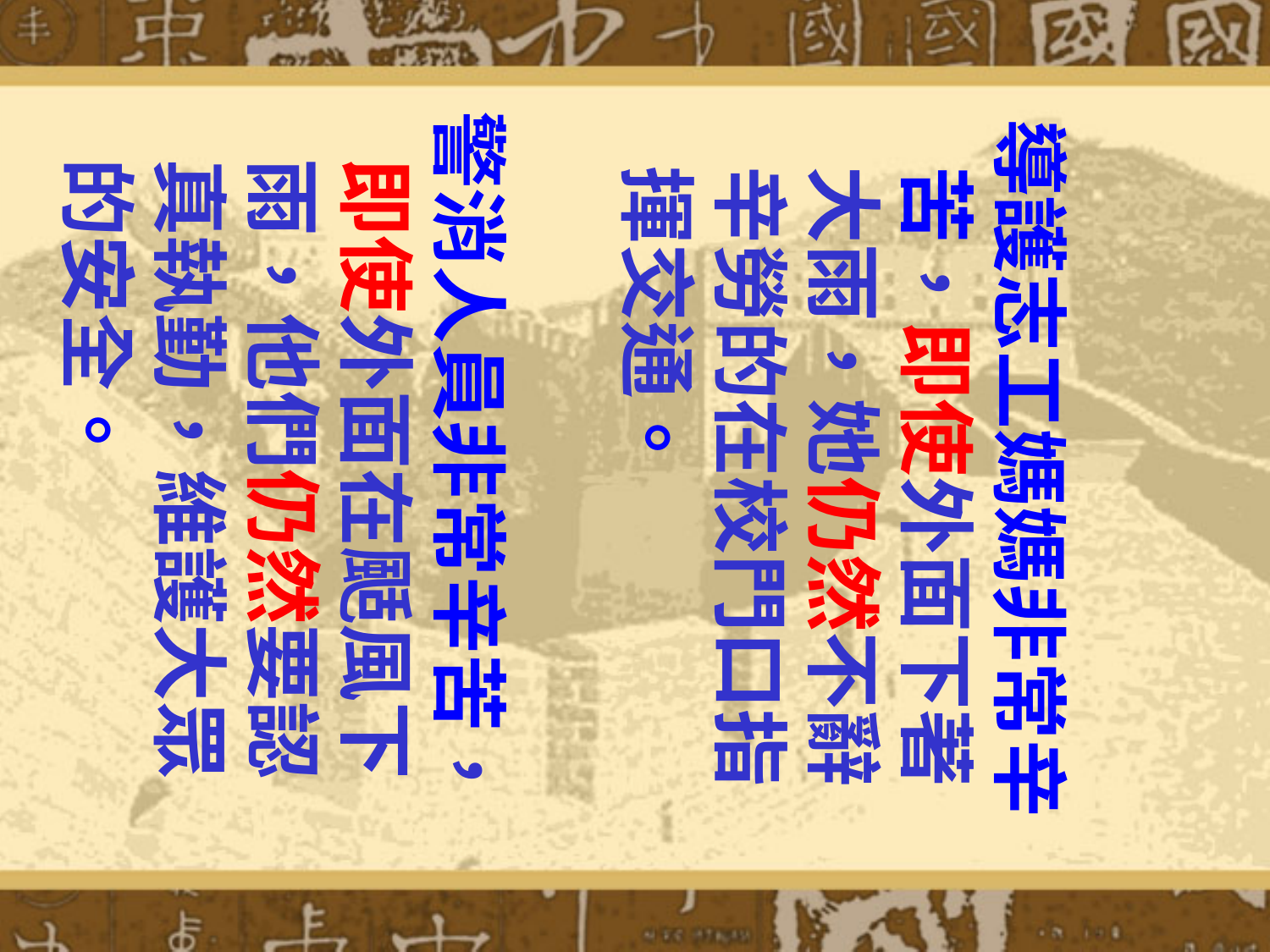

警消人員非常辛苦，即使外面在颳風下雨，他們仍然要認真執勤，維護大眾的安全。
導護志工媽媽非常辛苦，即使外面下著大雨，她仍然不辭辛勞的在校門口指揮交通。